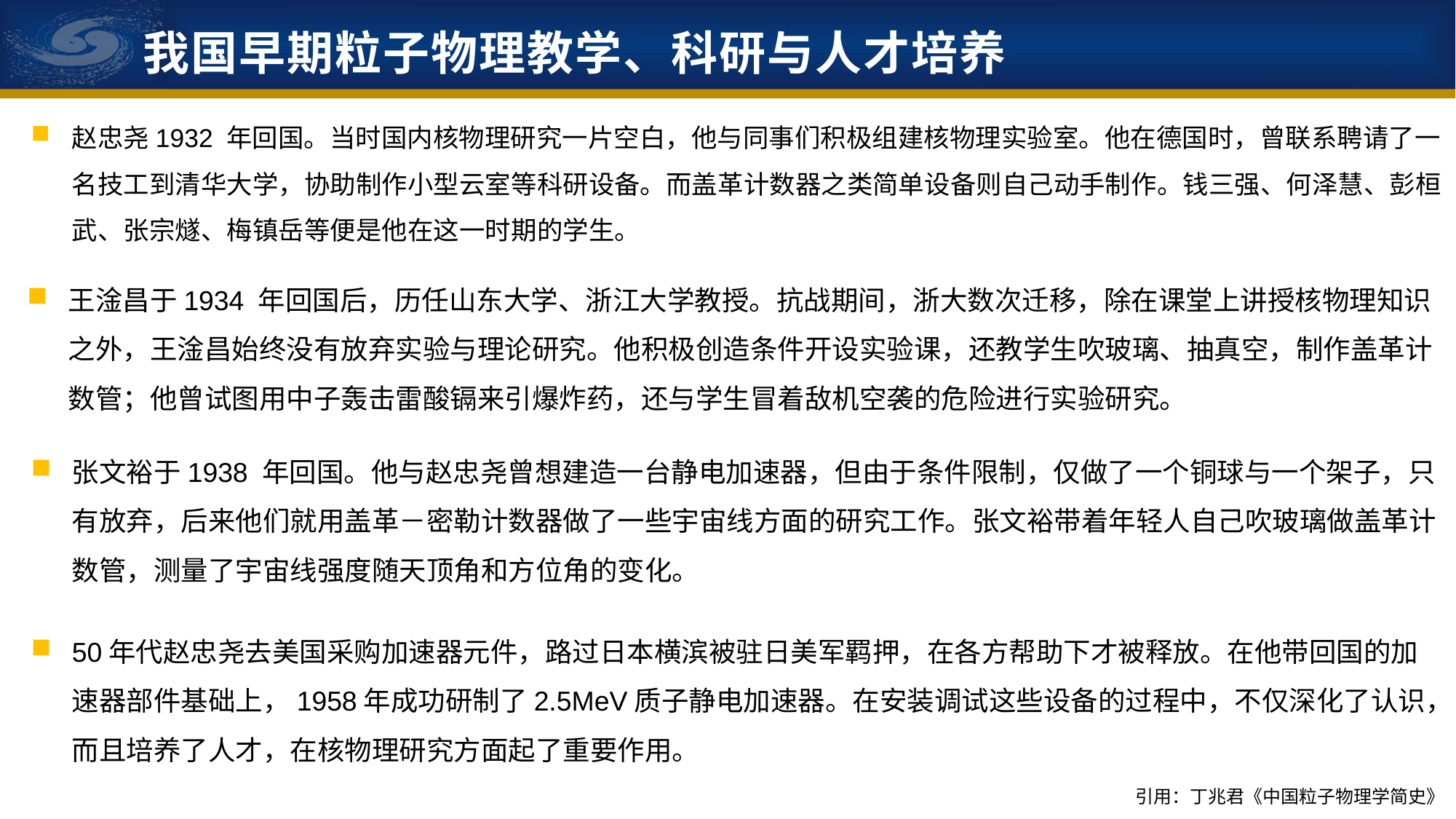

我国早期粒子物理教学、科研与人才培养
赵忠尧1932 年回国。当时国内核物理研究一片空白，他与同事们积极组建核物理实验室。他在德国时，曾联系聘请了一名技工到清华大学，协助制作小型云室等科研设备。而盖革计数器之类简单设备则自己动手制作。钱三强、何泽慧、彭桓武、张宗燧、梅镇岳等便是他在这一时期的学生。
王淦昌于1934 年回国后，历任山东大学、浙江大学教授。抗战期间，浙大数次迁移，除在课堂上讲授核物理知识之外，王淦昌始终没有放弃实验与理论研究。他积极创造条件开设实验课，还教学生吹玻璃、抽真空，制作盖革计数管；他曾试图用中子轰击雷酸镉来引爆炸药，还与学生冒着敌机空袭的危险进行实验研究。
张文裕于1938 年回国。他与赵忠尧曾想建造一台静电加速器，但由于条件限制，仅做了一个铜球与一个架子，只有放弃，后来他们就用盖革－密勒计数器做了一些宇宙线方面的研究工作。张文裕带着年轻人自己吹玻璃做盖革计数管，测量了宇宙线强度随天顶角和方位角的变化。
50年代赵忠尧去美国采购加速器元件，路过日本横滨被驻日美军羁押，在各方帮助下才被释放。在他带回国的加速器部件基础上，1958年成功研制了2.5MeV质子静电加速器。在安装调试这些设备的过程中，不仅深化了认识，而且培养了人才，在核物理研究方面起了重要作用。
引用：丁兆君《中国粒子物理学简史》